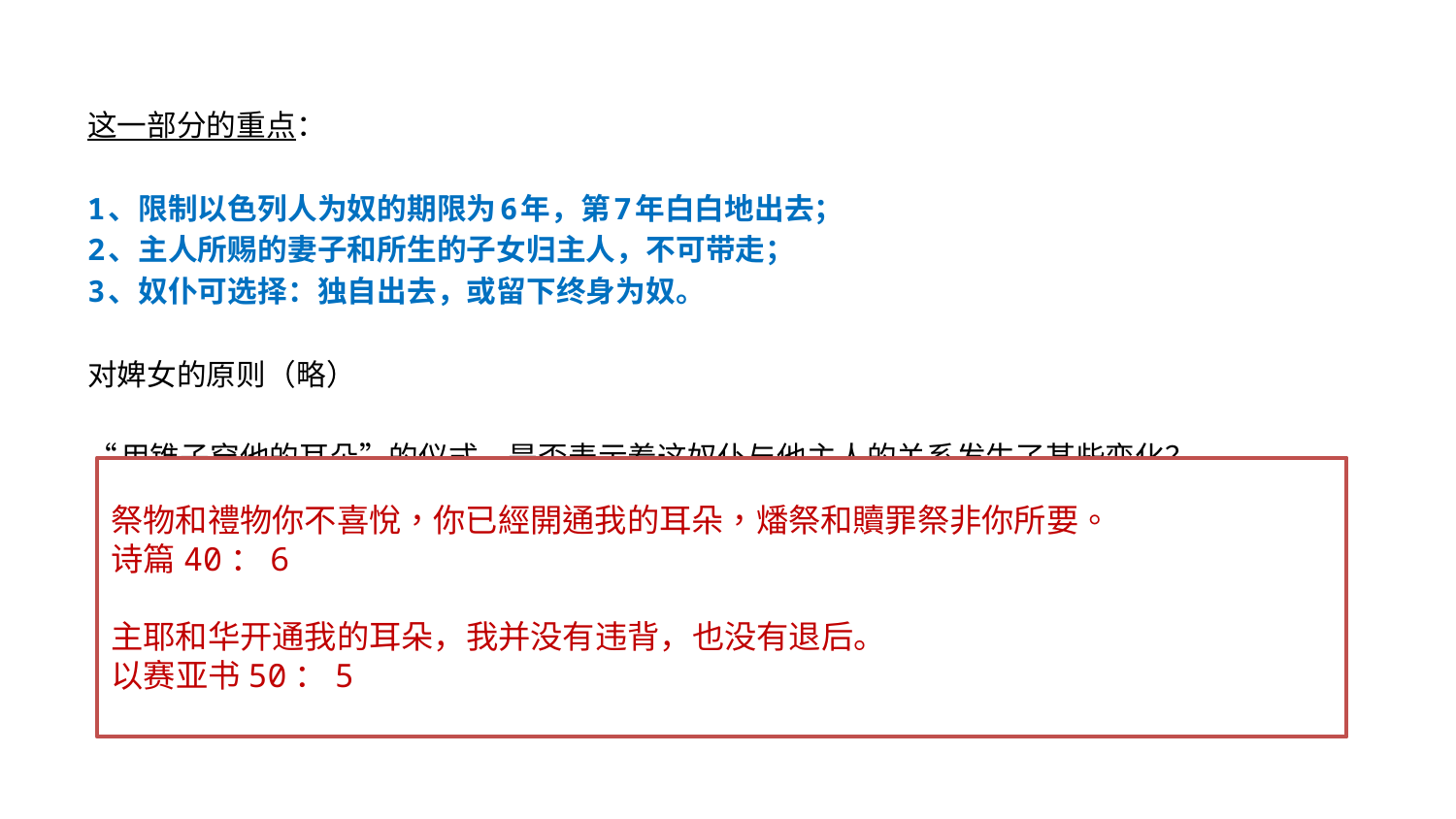

这一部分的重点：

1、限制以色列人为奴的期限为6年，第7年白白地出去；
2、主人所赐的妻子和所生的子女归主人，不可带走；
3、奴仆可选择：独自出去，或留下终身为奴。

对婢女的原则（略）

“用锥子穿他的耳朵”的仪式，是否表示着这奴仆与他主人的关系发生了某些变化？

。
祭物和禮物你不喜悅，你已經開通我的耳朵，燔祭和贖罪祭非你所要。
诗篇40：6

主耶和华开通我的耳朵，我并没有违背，也没有退后。
以赛亚书50：5